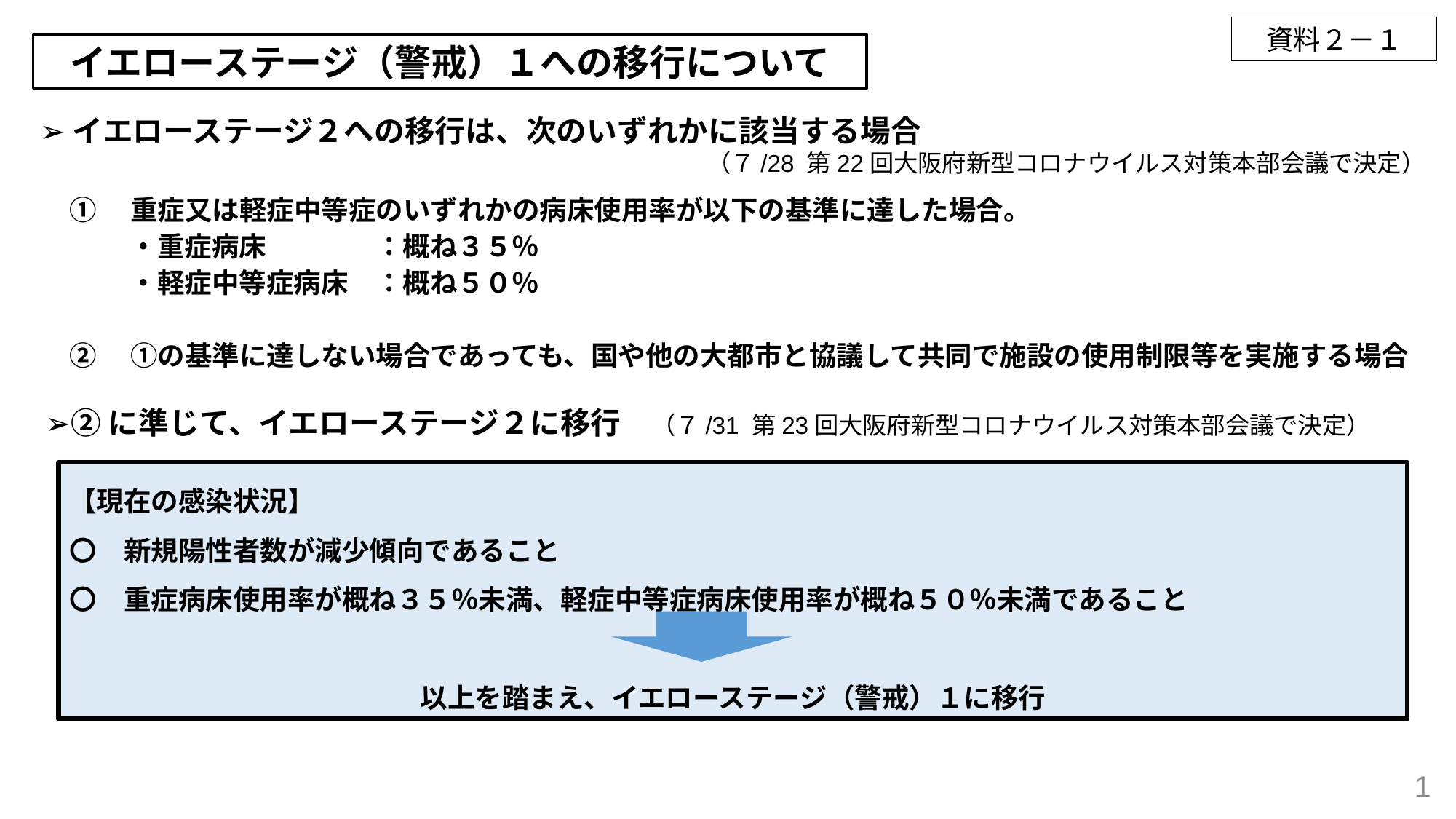

資料２－１
イエローステージ（警戒）１への移行について
➢イエローステージ２への移行は、次のいずれかに該当する場合
（７/28 第22回大阪府新型コロナウイルス対策本部会議で決定）
①　重症又は軽症中等症のいずれかの病床使用率が以下の基準に達した場合。
　　 ・重症病床　　　　：概ね３５％
　　 ・軽症中等症病床　：概ね５０％

②　①の基準に達しない場合であっても、国や他の大都市と協議して共同で施設の使用制限等を実施する場合
➢②に準じて、イエローステージ２に移行　（７/31 第23回大阪府新型コロナウイルス対策本部会議で決定）
【現在の感染状況】
〇　新規陽性者数が減少傾向であること
〇　重症病床使用率が概ね３５％未満、軽症中等症病床使用率が概ね５０％未満であること

以上を踏まえ、イエローステージ（警戒）１に移行

1